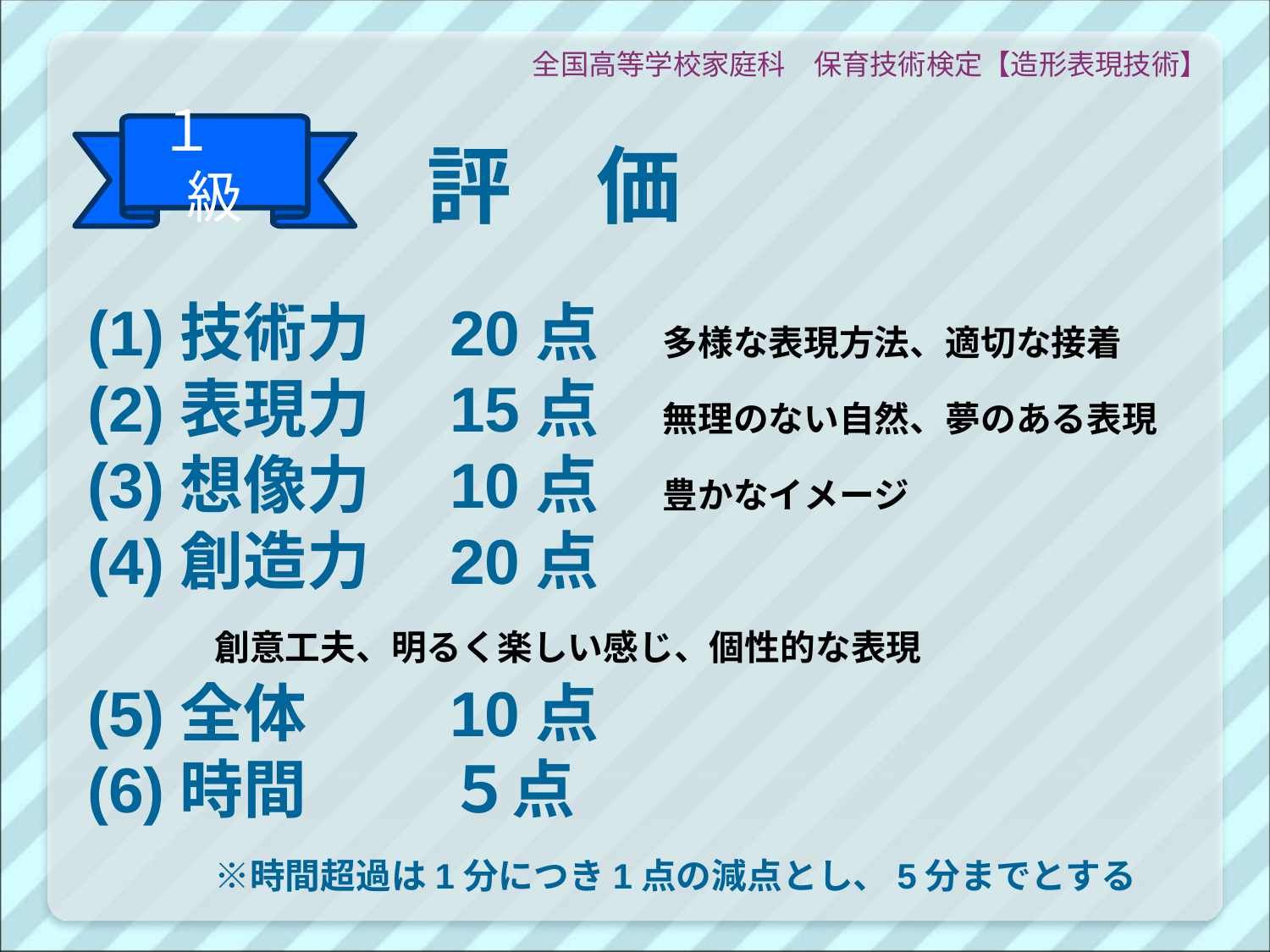

全国高等学校家庭科　保育技術検定【造形表現技術】
１　級
# 評　価

(1)技術力　20点　多様な表現方法、適切な接着
(2)表現力　15点　無理のない自然、夢のある表現
(3)想像力　10点　豊かなイメージ
(4)創造力　20点
　　創意工夫、明るく楽しい感じ、個性的な表現
(5)全体　　10点
(6)時間　　 ５点
　　※時間超過は1分につき1点の減点とし、5分までとする